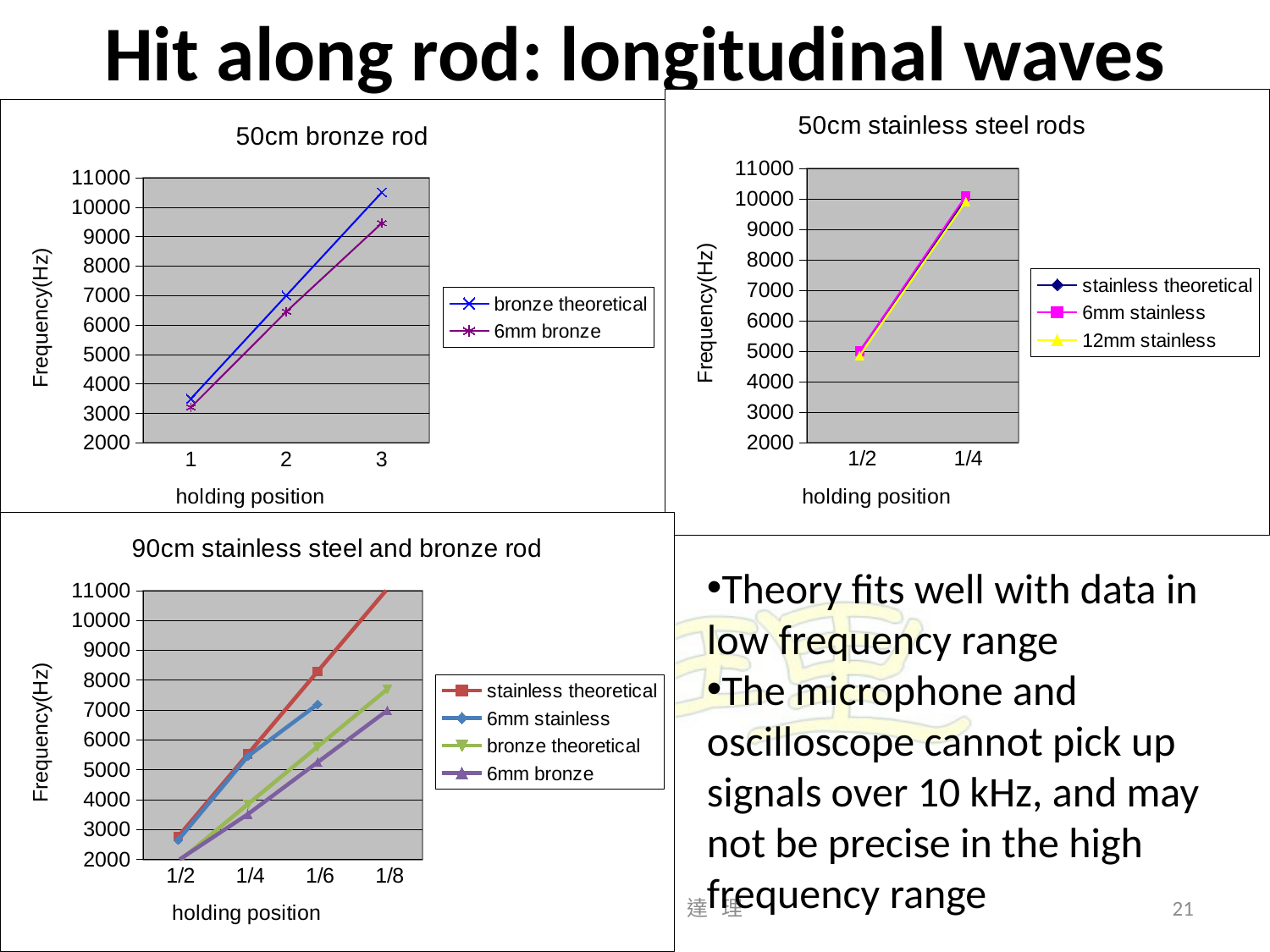

# Hit along rod: longitudinal waves

### Chart: 50cm stainless steel rods

| Category |  |  |  |
|---|---|---|---|
| 0.5 | 5000.0 | 4999.2 | 4854.8 |
| 0.25 | 10000.0 | 10085.6 | 9905.5 |

### Chart: 50cm bronze rod

| Category |  |  |
|---|---|---|

[unsupported chart]

Theory fits well with data in low frequency range
The microphone and oscilloscope cannot pick up signals over 10 kHz, and may not be precise in the high frequency range
2010/3/28
Reporter: 知  物  達  理
21